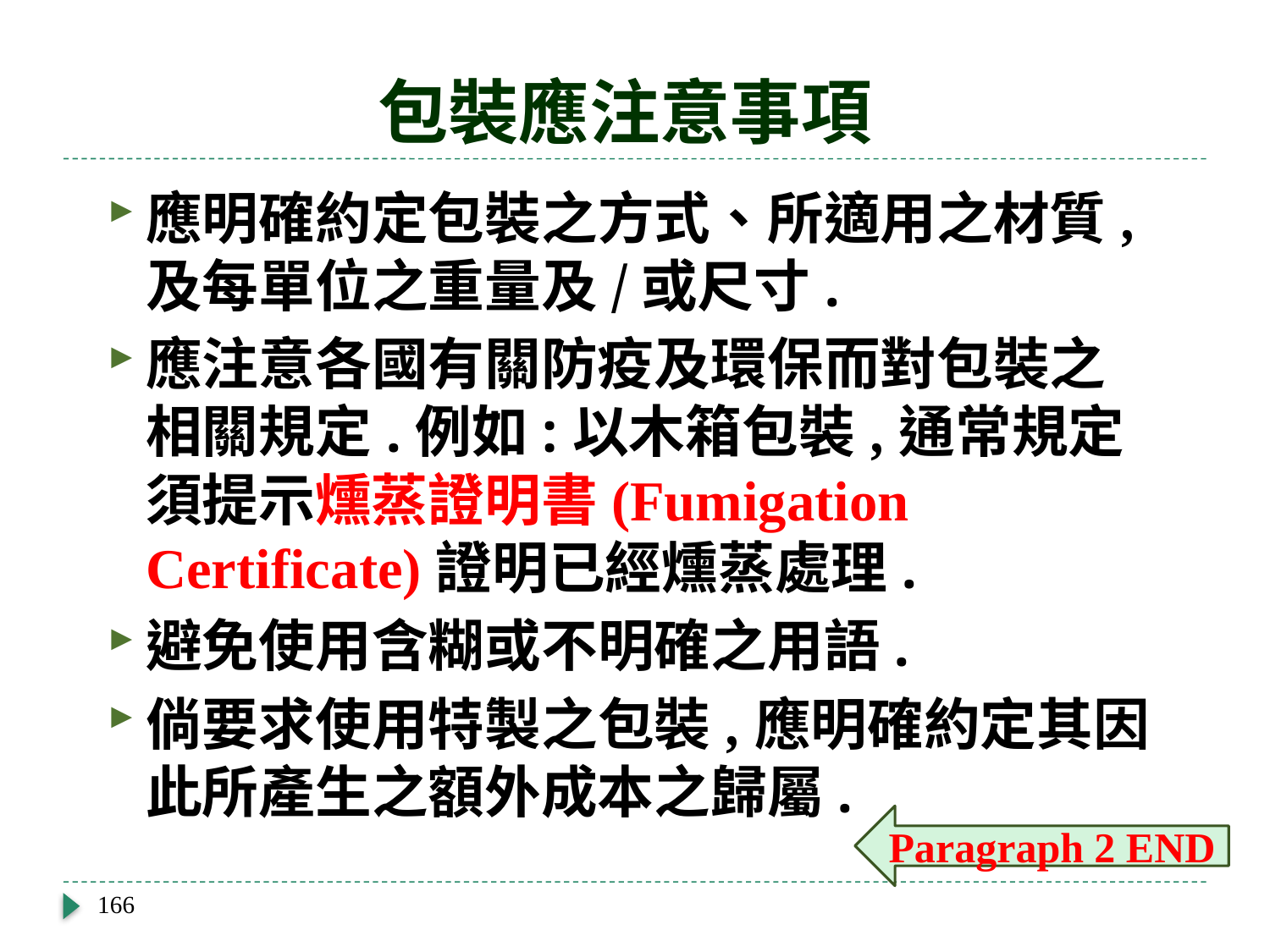

# 包裝應注意事項
應明確約定包裝之方式、所適用之材質,及每單位之重量及/或尺寸.
應注意各國有關防疫及環保而對包裝之相關規定.例如:以木箱包裝,通常規定須提示燻蒸證明書(Fumigation Certificate)證明已經燻蒸處理.
避免使用含糊或不明確之用語.
倘要求使用特製之包裝,應明確約定其因此所產生之額外成本之歸屬.
Paragraph 2 END
166